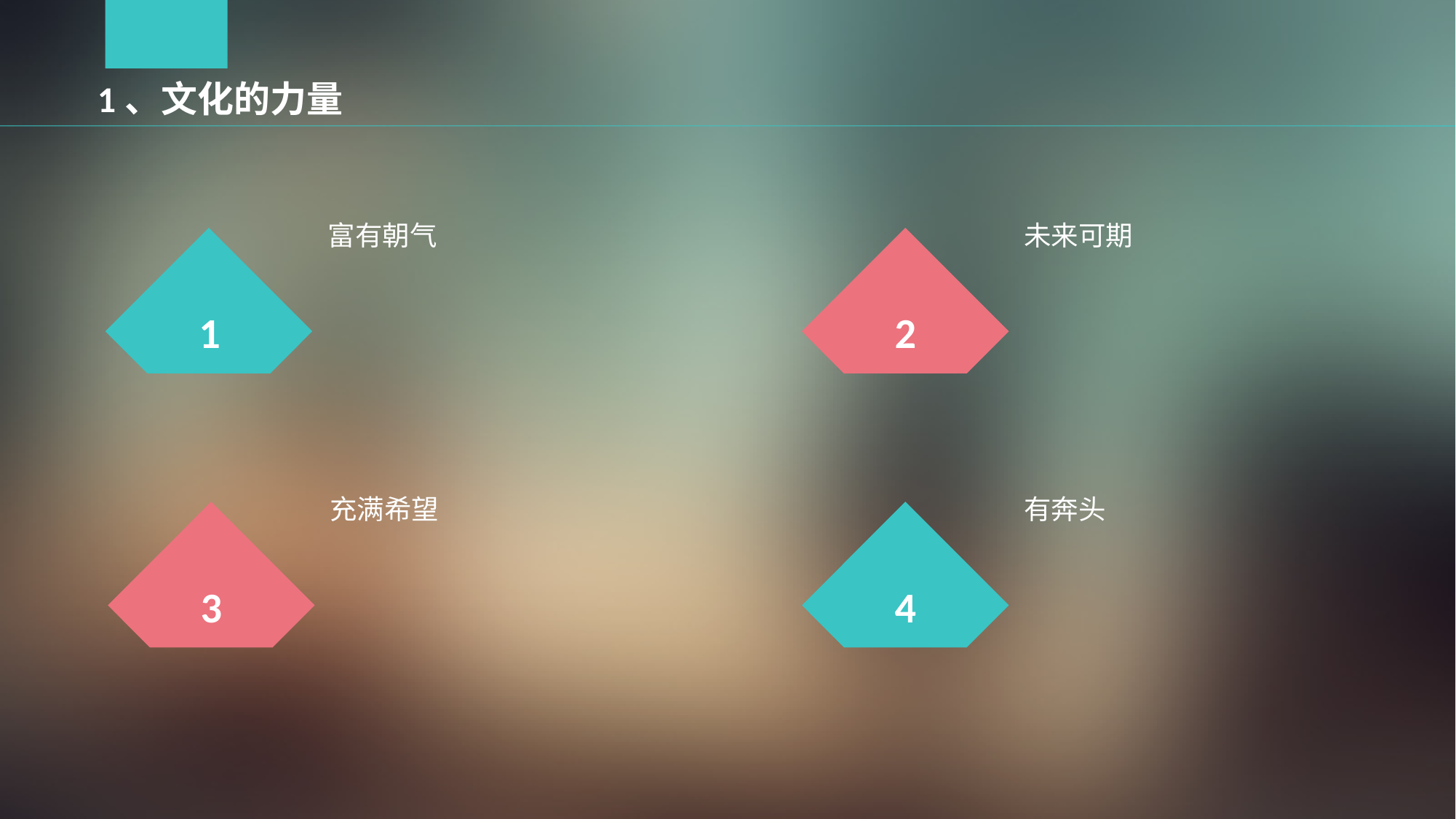

1、文化的力量

富有朝气

1
未来可期

2
充满希望

3
有奔头

4